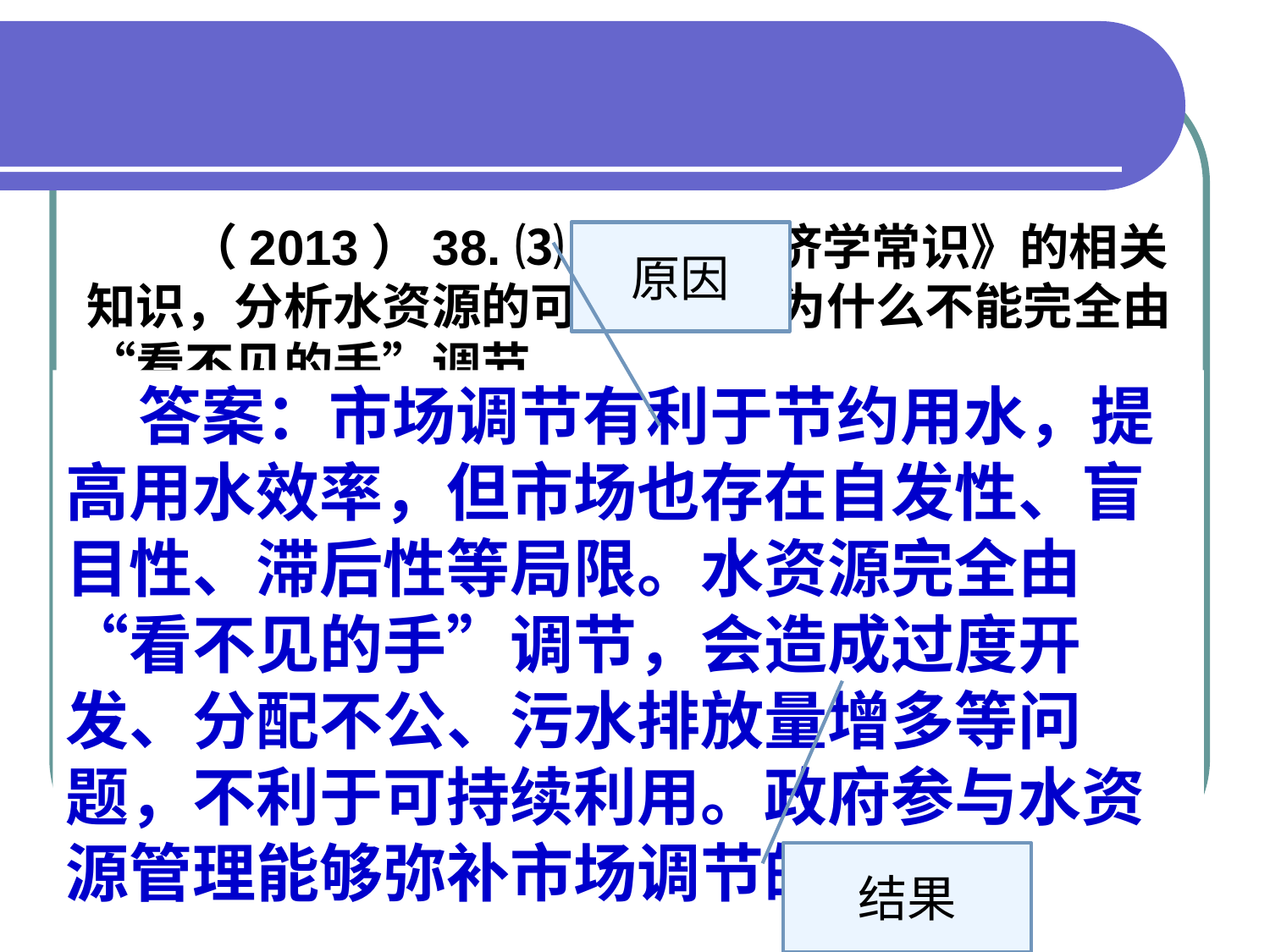

（2013）38. ⑶运用《经济学常识》的相关知识，分析水资源的可持续利用为什么不能完全由“看不见的手”调节。
原因
    答案：市场调节有利于节约用水，提高用水效率，但市场也存在自发性、盲目性、滞后性等局限。水资源完全由“看不见的手”调节，会造成过度开发、分配不公、污水排放量增多等问题，不利于可持续利用。政府参与水资源管理能够弥补市场调节的不足。
结果